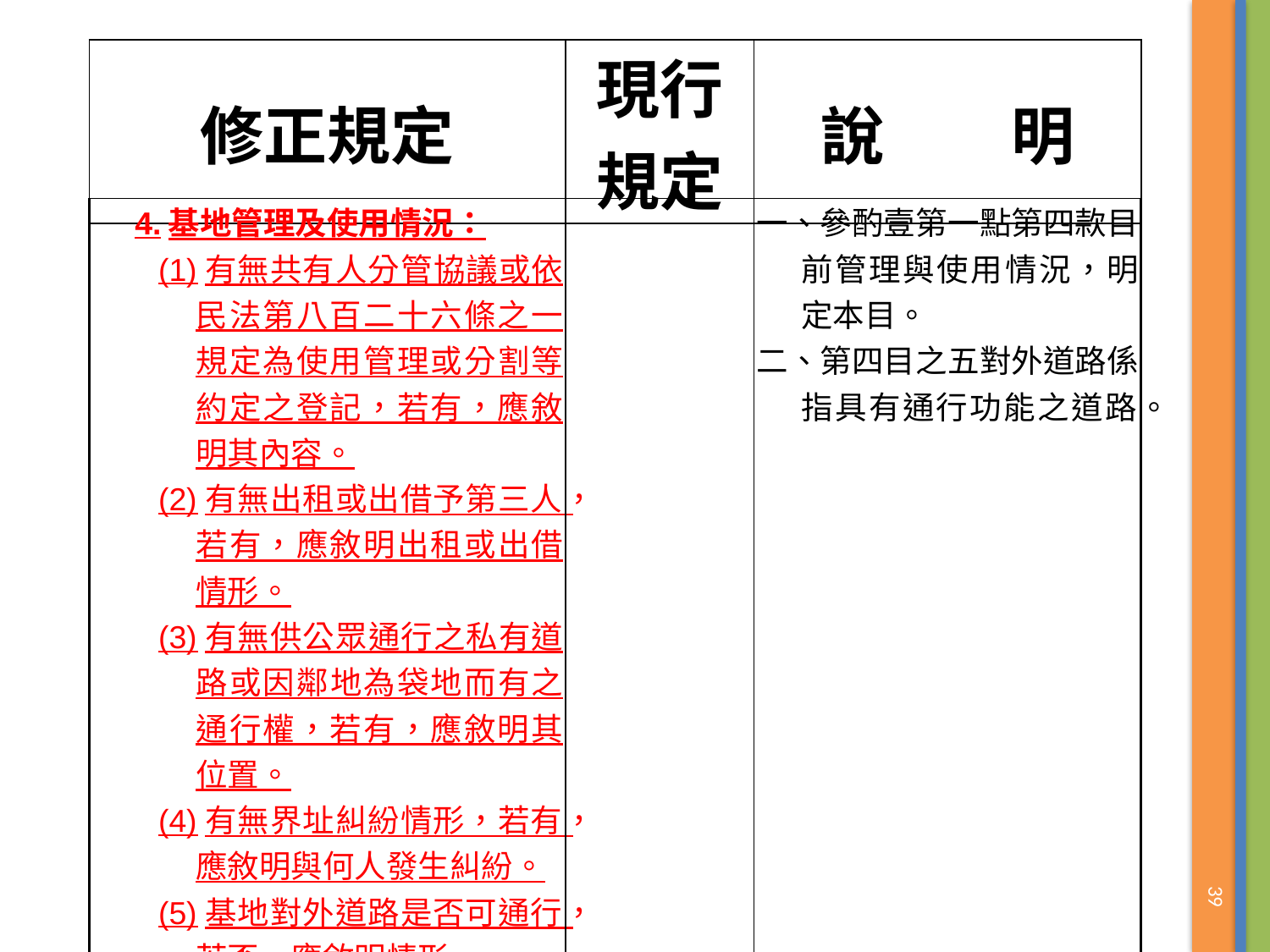

| 修正規定 | 現行規定 | 說　　明 |
| --- | --- | --- |
| 4.基地管理及使用情況： (1)有無共有人分管協議或依民法第八百二十六條之一規定為使用管理或分割等約定之登記，若有，應敘明其內容。 (2)有無出租或出借予第三人，若有，應敘明出租或出借情形。 (3)有無供公眾通行之私有道路或因鄰地為袋地而有之通行權，若有，應敘明其位置。 (4)有無界址糾紛情形，若有，應敘明與何人發生糾紛。 (5)基地對外道路是否可通行，若否，應敘明情形。 |  | 一、參酌壹第一點第四款目前管理與使用情況，明定本目。 二、第四目之五對外道路係指具有通行功能之道路。 |
| --- | --- | --- |
39